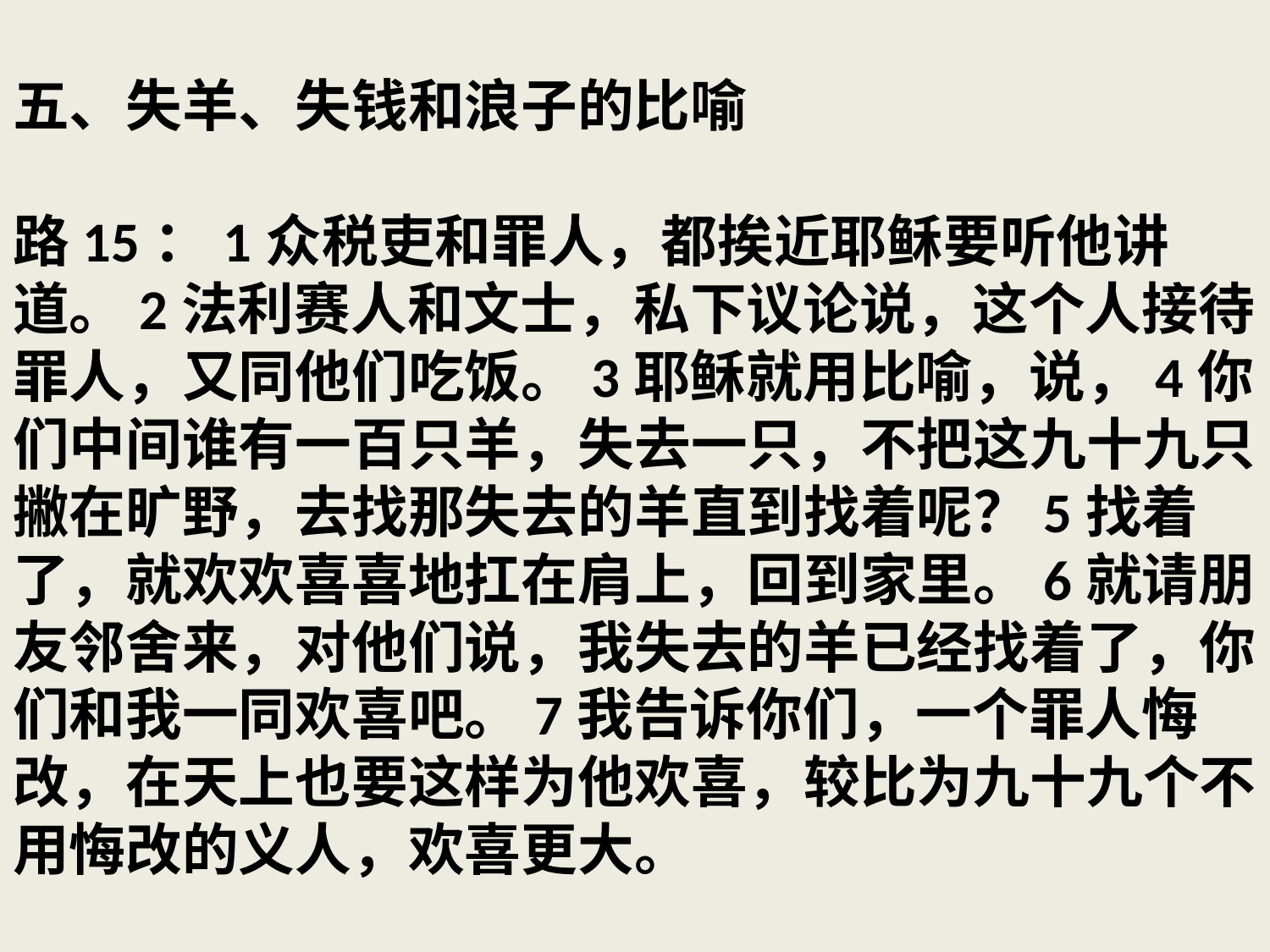

# 五、失羊、失钱和浪子的比喻 路15：1众税吏和罪人，都挨近耶稣要听他讲道。2法利赛人和文士，私下议论说，这个人接待罪人，又同他们吃饭。3耶稣就用比喻，说，4你们中间谁有一百只羊，失去一只，不把这九十九只撇在旷野，去找那失去的羊直到找着呢？5找着了，就欢欢喜喜地扛在肩上，回到家里。6就请朋友邻舍来，对他们说，我失去的羊已经找着了，你们和我一同欢喜吧。7我告诉你们，一个罪人悔改，在天上也要这样为他欢喜，较比为九十九个不用悔改的义人，欢喜更大。